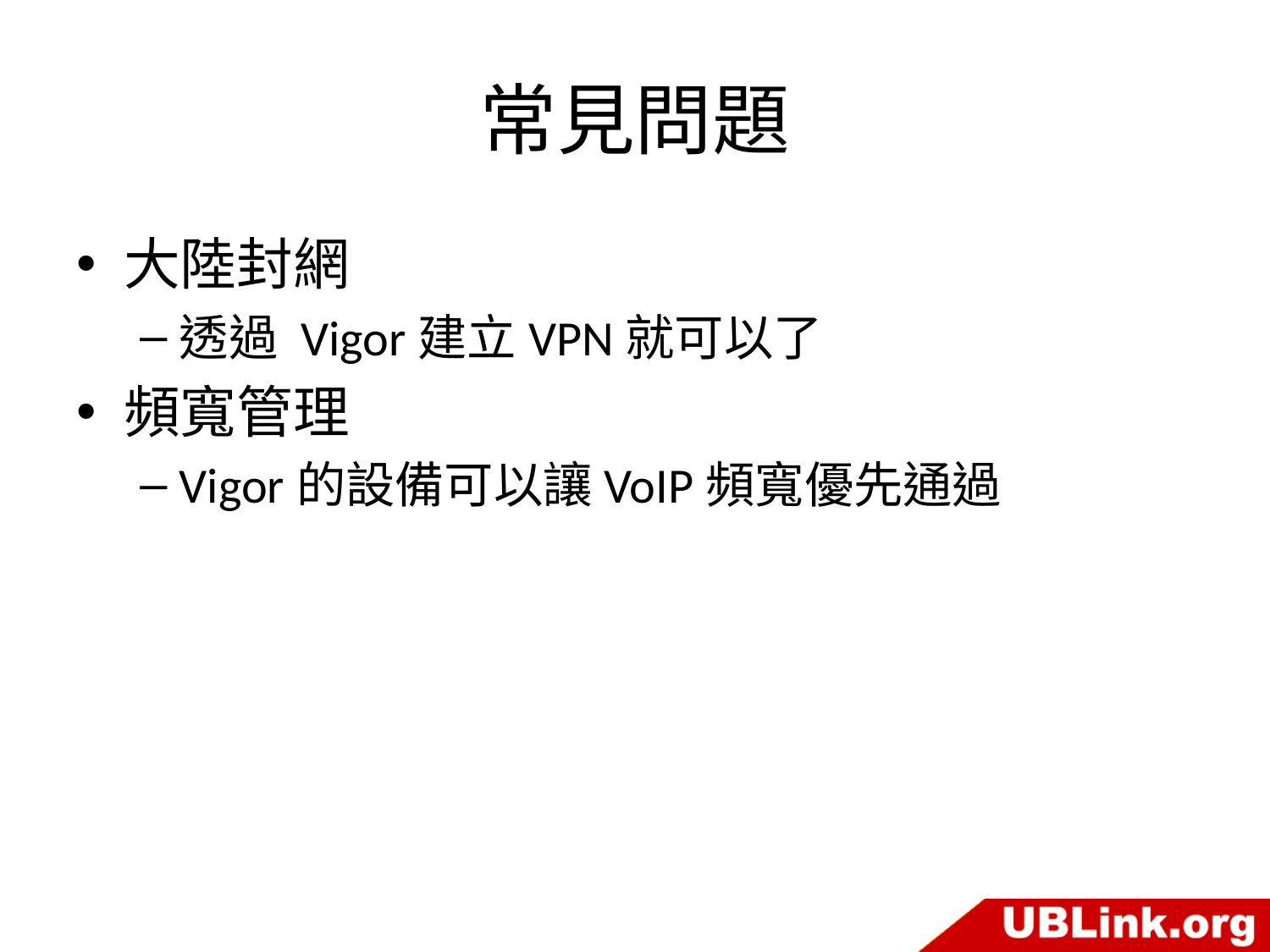

# 常見問題
大陸封網
透過 Vigor建立VPN就可以了
頻寬管理
Vigor的設備可以讓VoIP頻寬優先通過